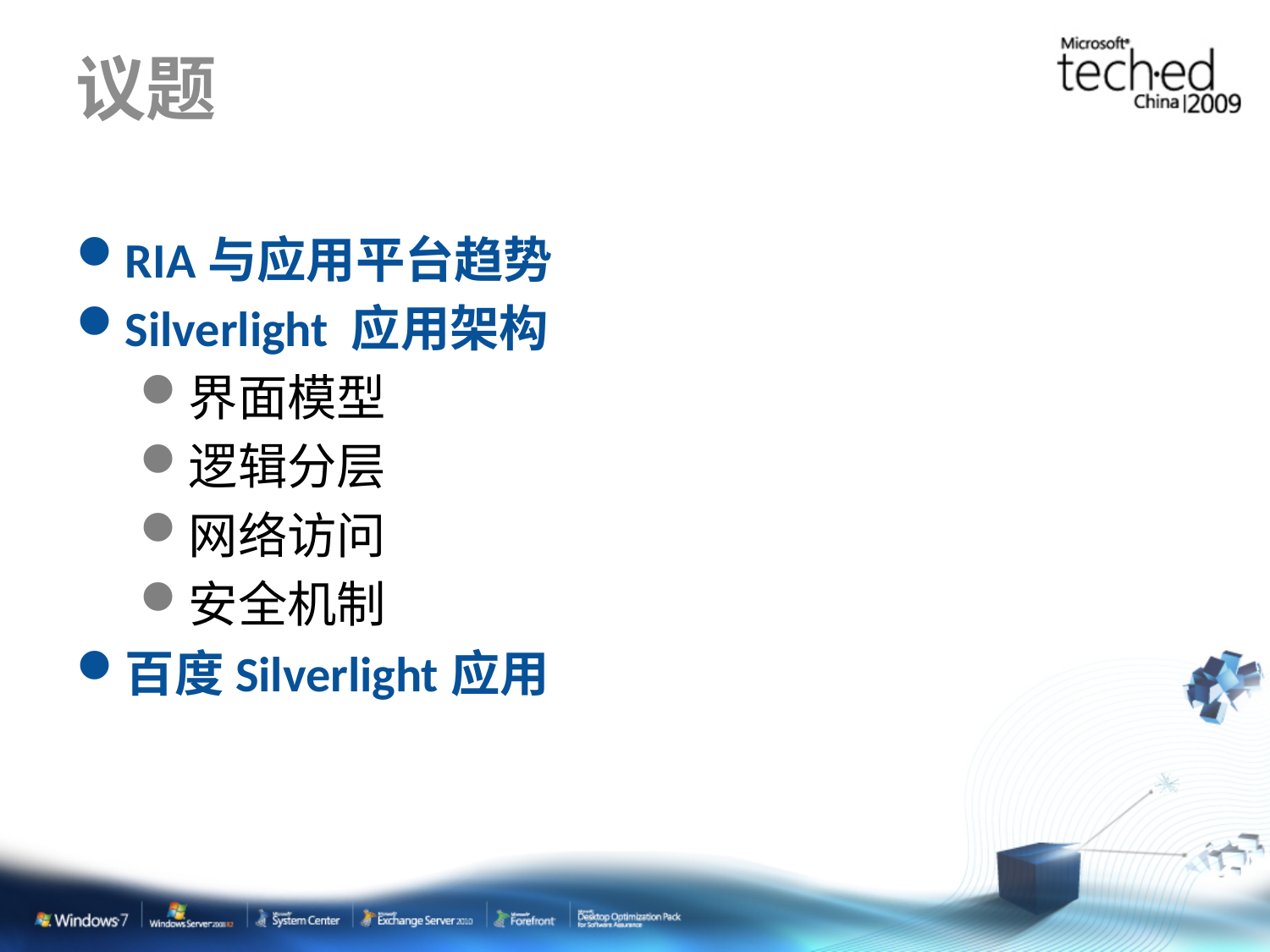

# 议题
RIA与应用平台趋势
Silverlight 应用架构
界面模型
逻辑分层
网络访问
安全机制
百度Silverlight应用